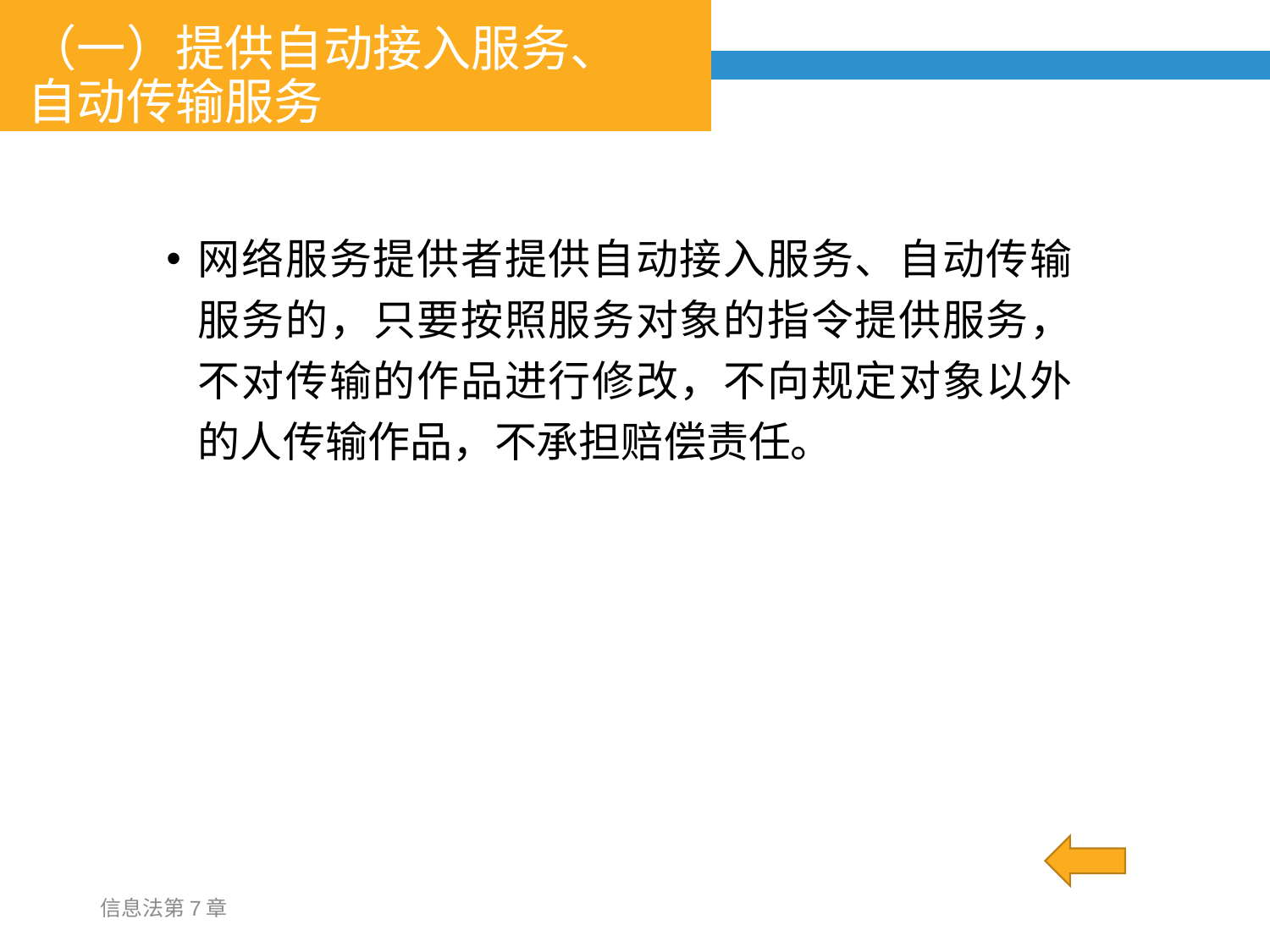

# （一）提供自动接入服务、自动传输服务
网络服务提供者提供自动接入服务、自动传输服务的，只要按照服务对象的指令提供服务，不对传输的作品进行修改，不向规定对象以外的人传输作品，不承担赔偿责任。

信息法第7章